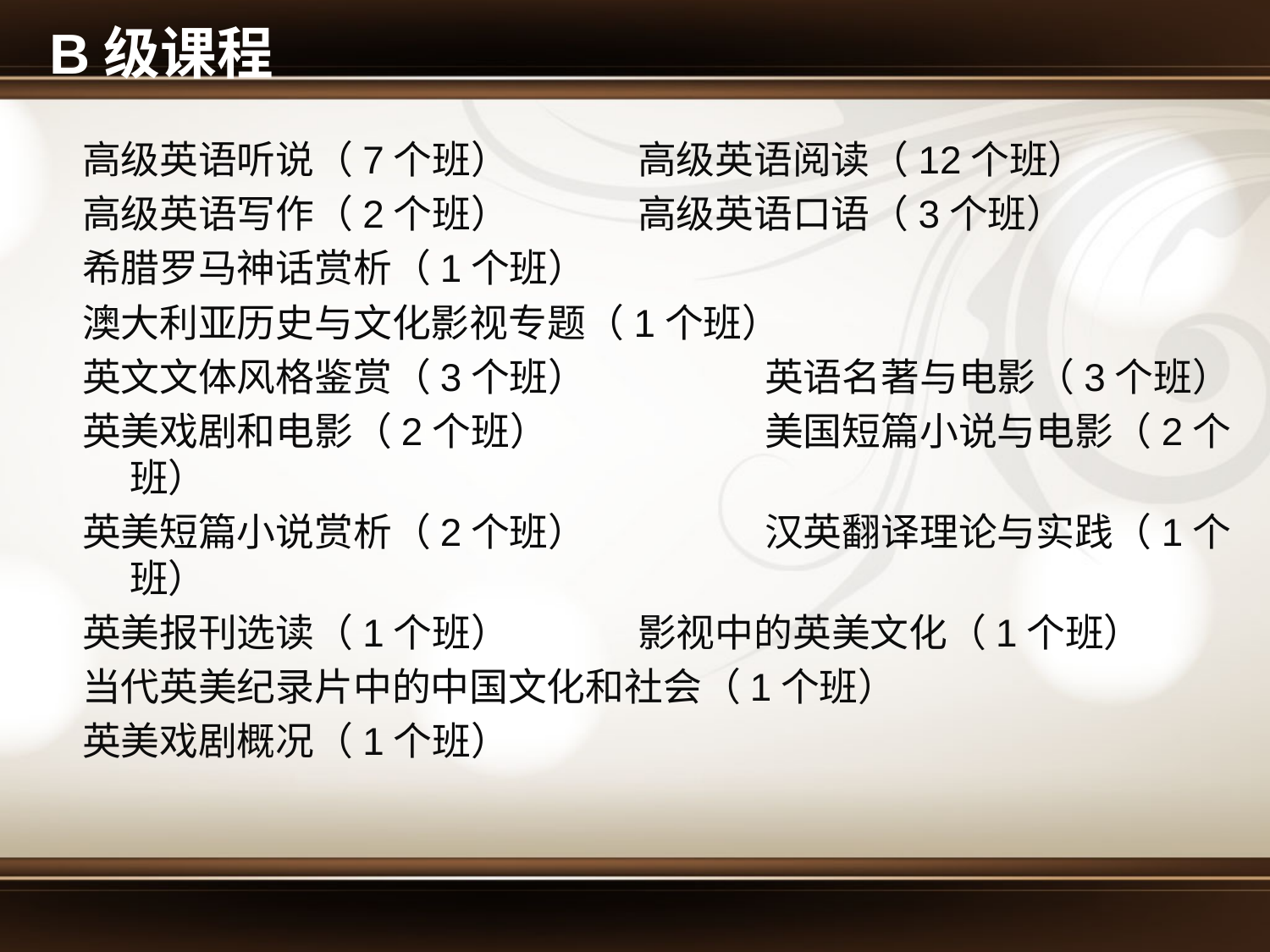

# B级课程
高级英语听说（7个班）		高级英语阅读（12个班）
高级英语写作（2个班）		高级英语口语（3个班）
希腊罗马神话赏析（1个班）
澳大利亚历史与文化影视专题（1个班）
英文文体风格鉴赏（3个班）		英语名著与电影（3个班）
英美戏剧和电影（2个班）		美国短篇小说与电影（2个班）
英美短篇小说赏析（2个班）		汉英翻译理论与实践（1个班）
英美报刊选读（1个班）		影视中的英美文化（1个班）
当代英美纪录片中的中国文化和社会（1个班）
英美戏剧概况（1个班）